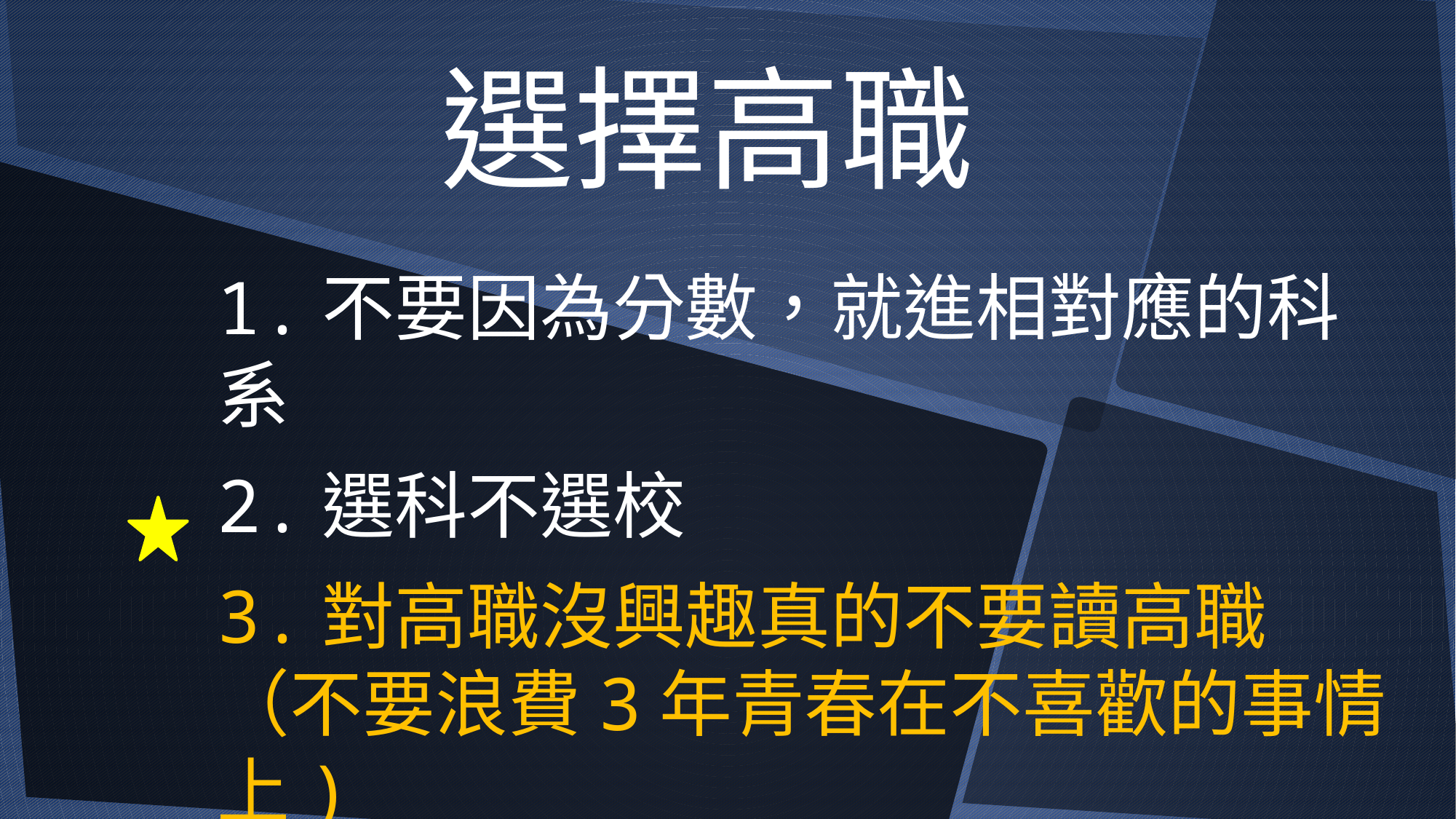

# 選擇高職
1.不要因為分數，就進相對應的科系
2.選科不選校
3.對高職沒興趣真的不要讀高職（不要浪費3年青春在不喜歡的事情上)